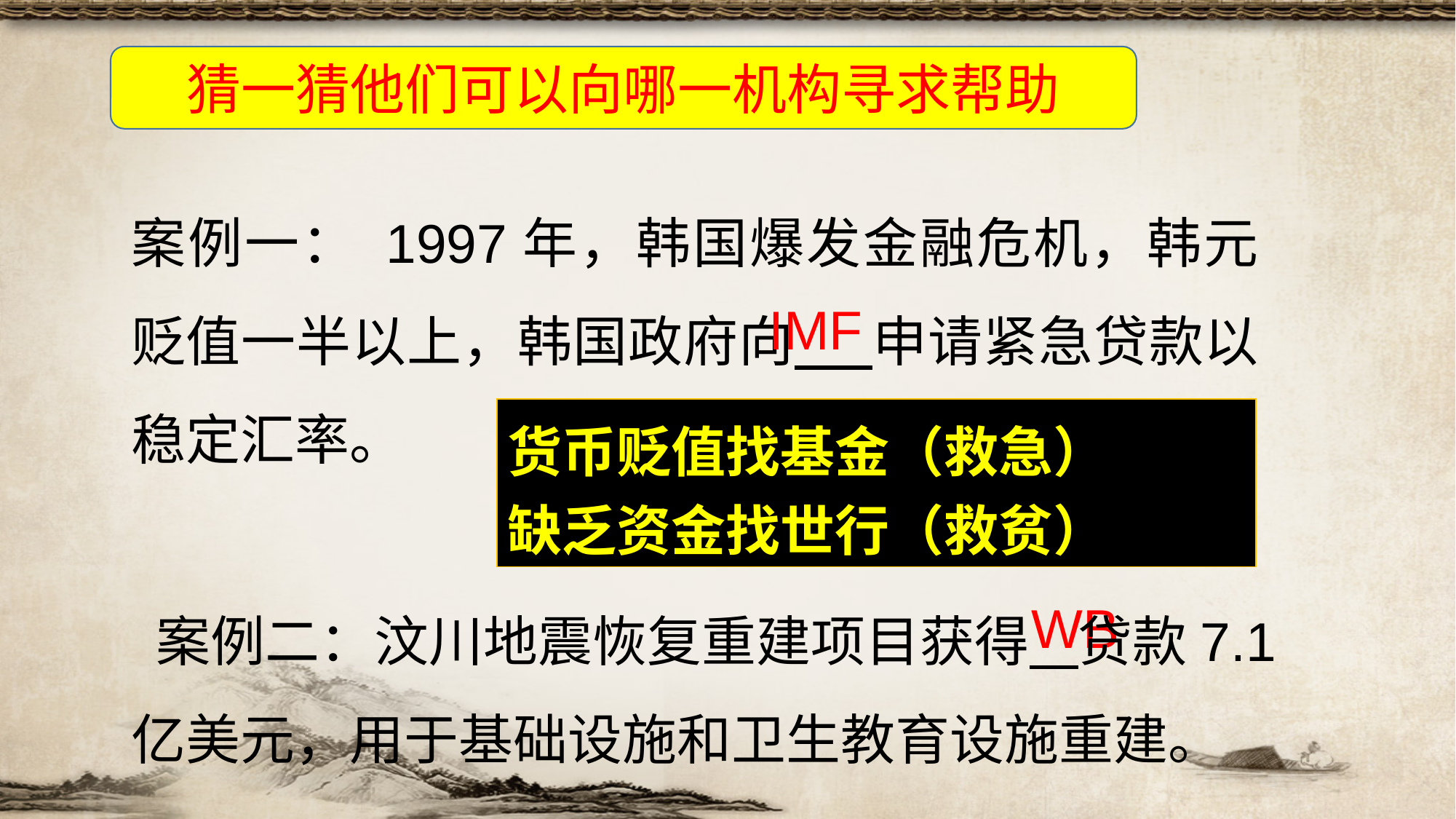

猜一猜他们可以向哪一机构寻求帮助
案例一： 1997年，韩国爆发金融危机，韩元贬值一半以上，韩国政府向      申请紧急贷款以稳定汇率。
IMF
货币贬值找基金（救急）
缺乏资金找世行（救贫）
WB
 案例二：汶川地震恢复重建项目获得    贷款7.1亿美元，用于基础设施和卫生教育设施重建。